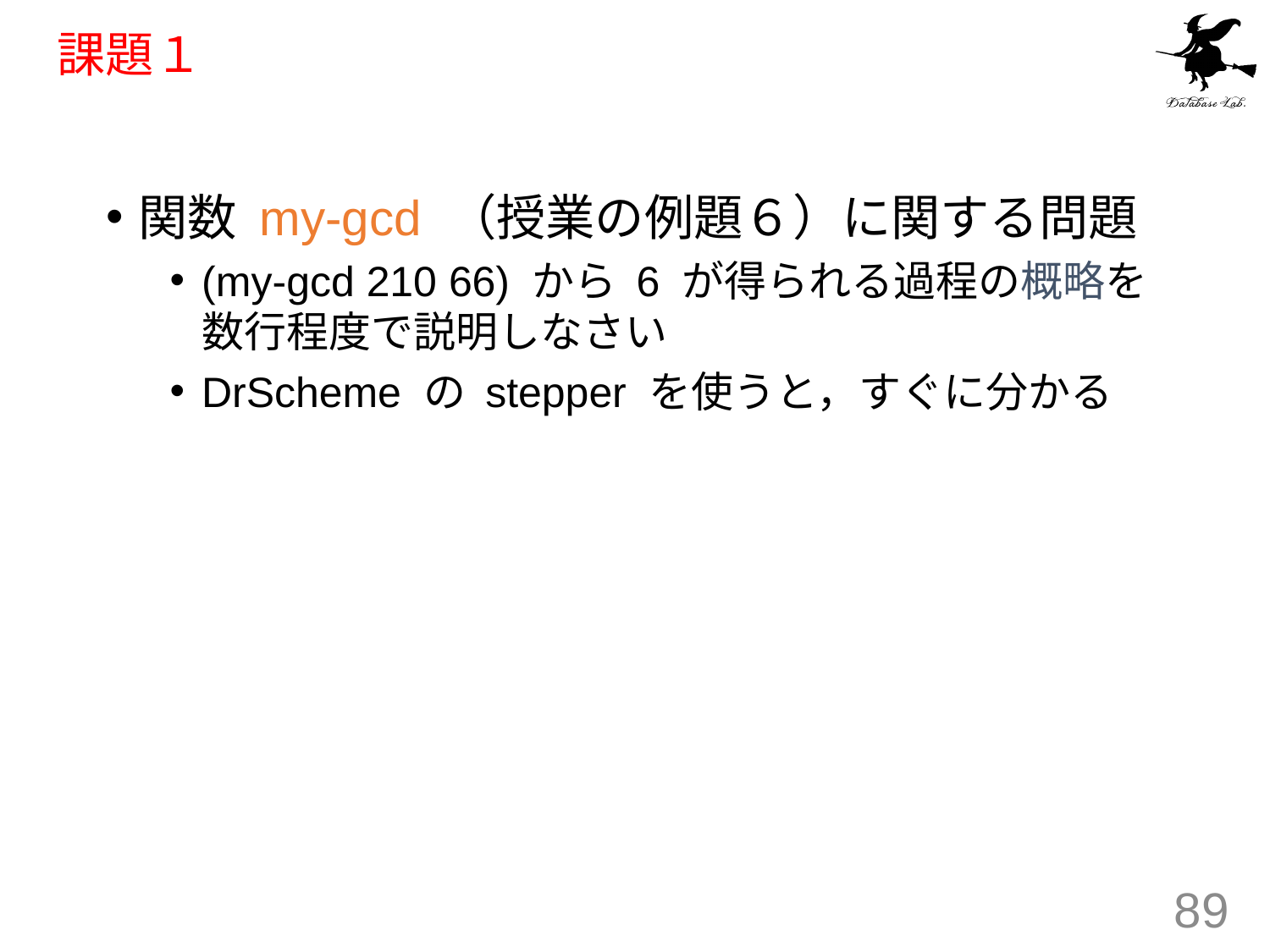

# 課題１
関数 my-gcd （授業の例題６）に関する問題
(my-gcd 210 66) から 6 が得られる過程の概略を数行程度で説明しなさい
DrScheme の stepper を使うと，すぐに分かる

89